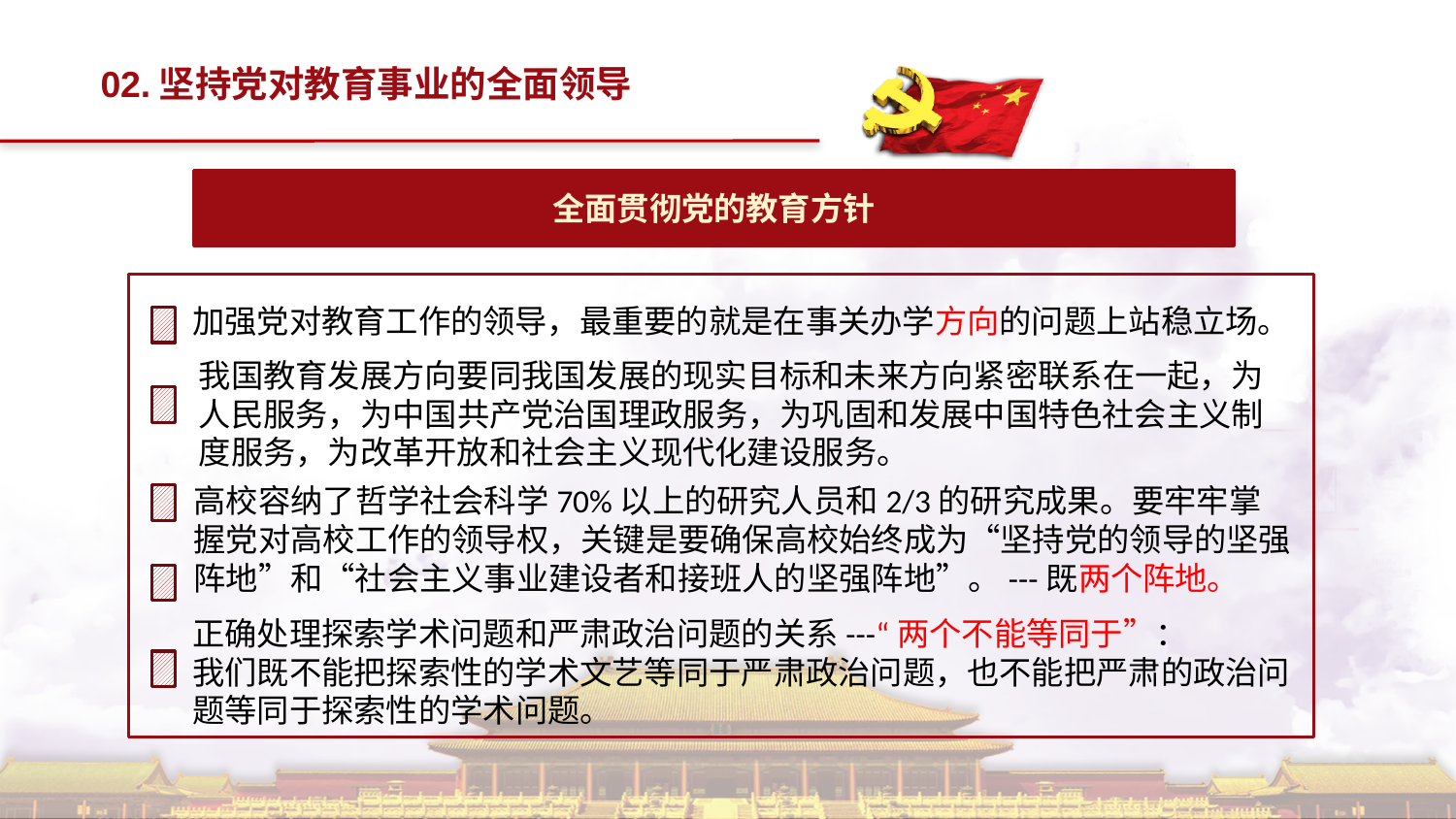

02.坚持党对教育事业的全面领导
全面贯彻党的教育方针

加强党对教育工作的领导，最重要的就是在事关办学方向的问题上站稳立场。

正确处理探索学术问题和严肃政治问题的关系---“两个不能等同于”：
我们既不能把探索性的学术文艺等同于严肃政治问题，也不能把严肃的政治问题等同于探索性的学术问题。

我国教育发展方向要同我国发展的现实目标和未来方向紧密联系在一起，为人民服务，为中国共产党治国理政服务，为巩固和发展中国特色社会主义制度服务，为改革开放和社会主义现代化建设服务。
高校容纳了哲学社会科学70%以上的研究人员和2/3的研究成果。要牢牢掌握党对高校工作的领导权，关键是要确保高校始终成为“坚持党的领导的坚强阵地”和“社会主义事业建设者和接班人的坚强阵地”。---既两个阵地。